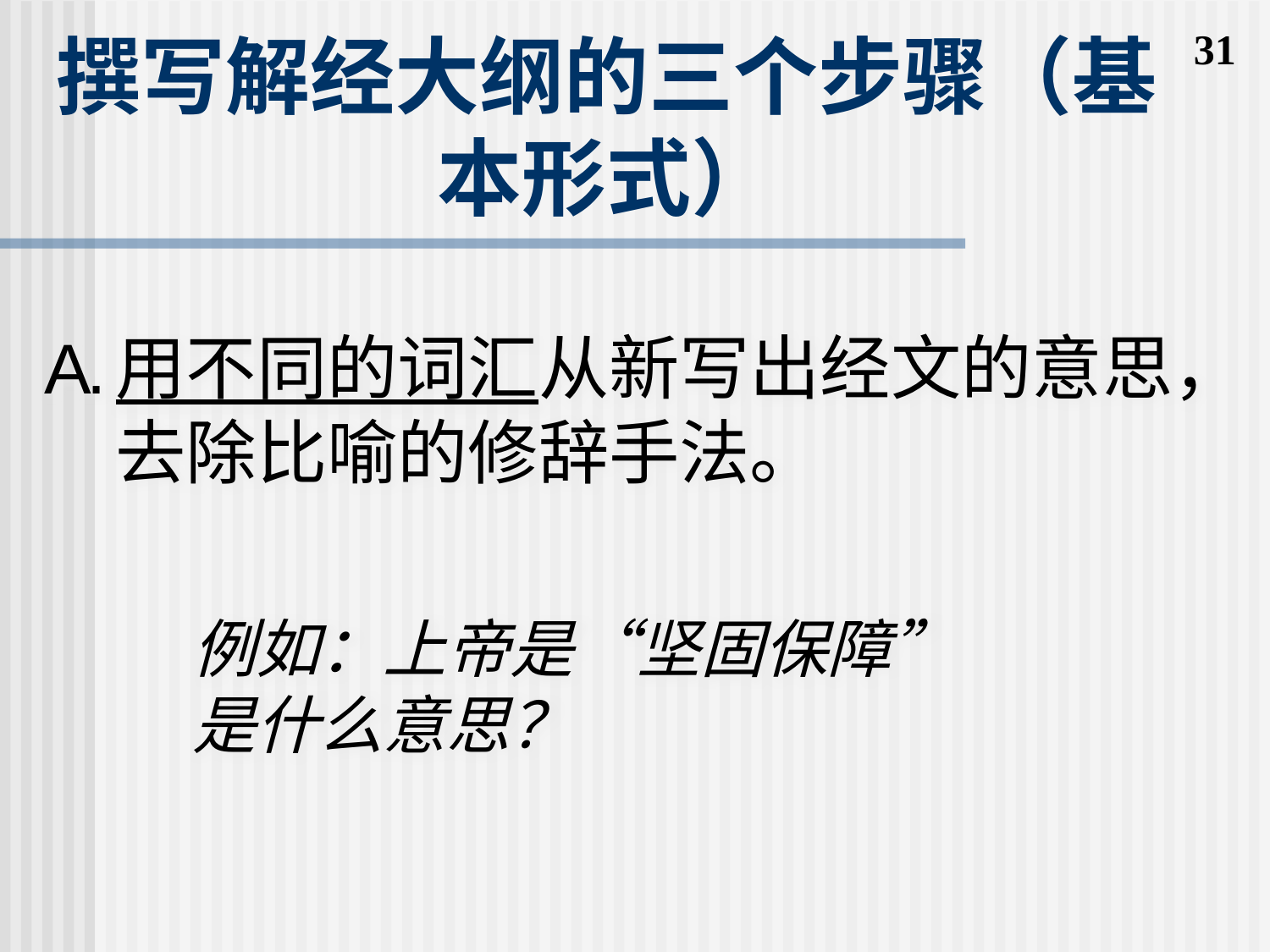

31
撰写解经大纲的三个步骤（基本形式）
用不同的词汇从新写出经文的意思，去除比喻的修辞手法。
例如：上帝是“坚固保障”
是什么意思？